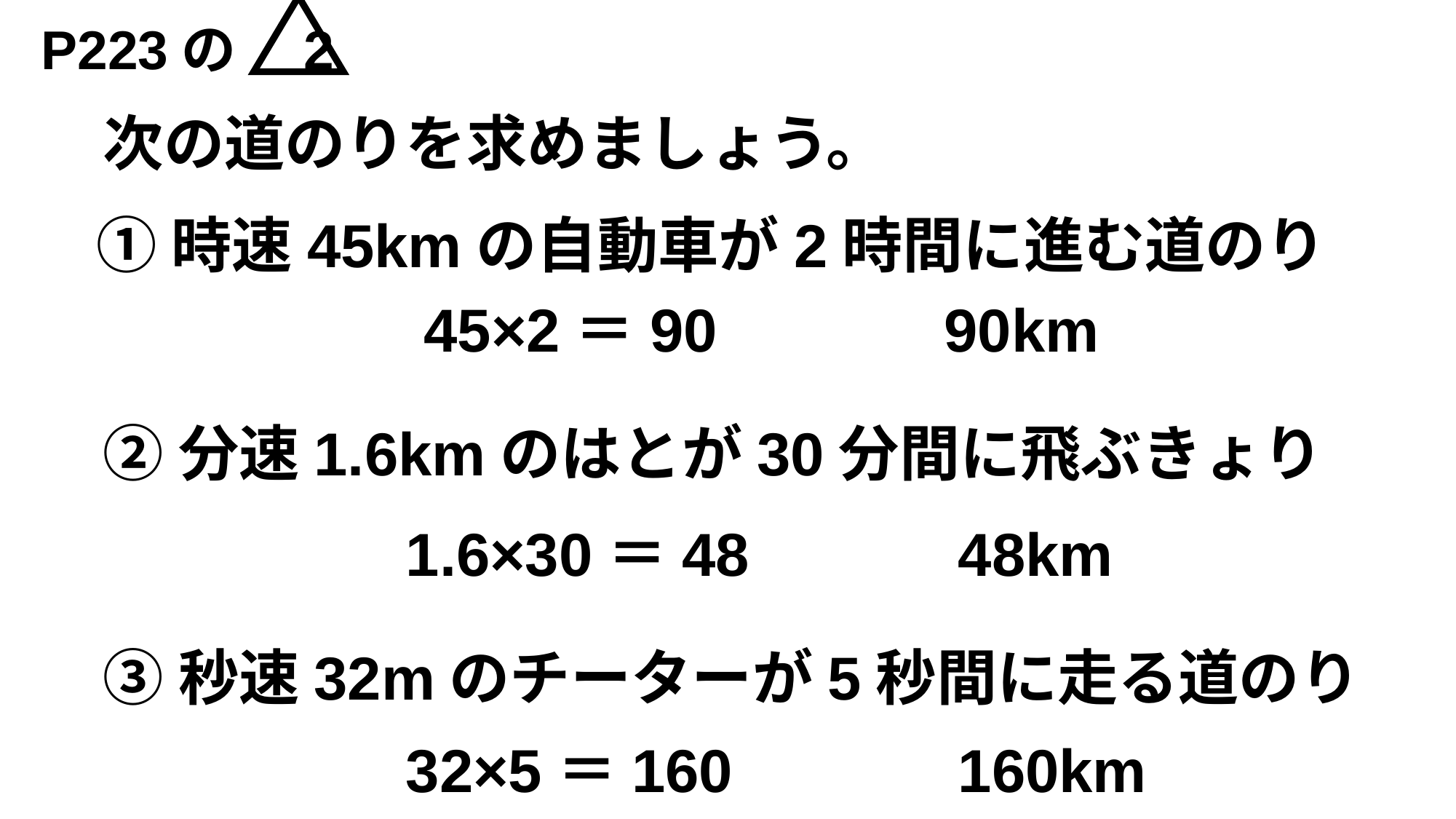

P223の　2
次の道のりを求めましょう。
①時速45kmの自動車が2時間に進む道のり
45×2＝90
90km
②分速1.6kmのはとが30分間に飛ぶきょり
1.6×30＝48
48km
③秒速32mのチーターが5秒間に走る道のり
32×5＝160
160km